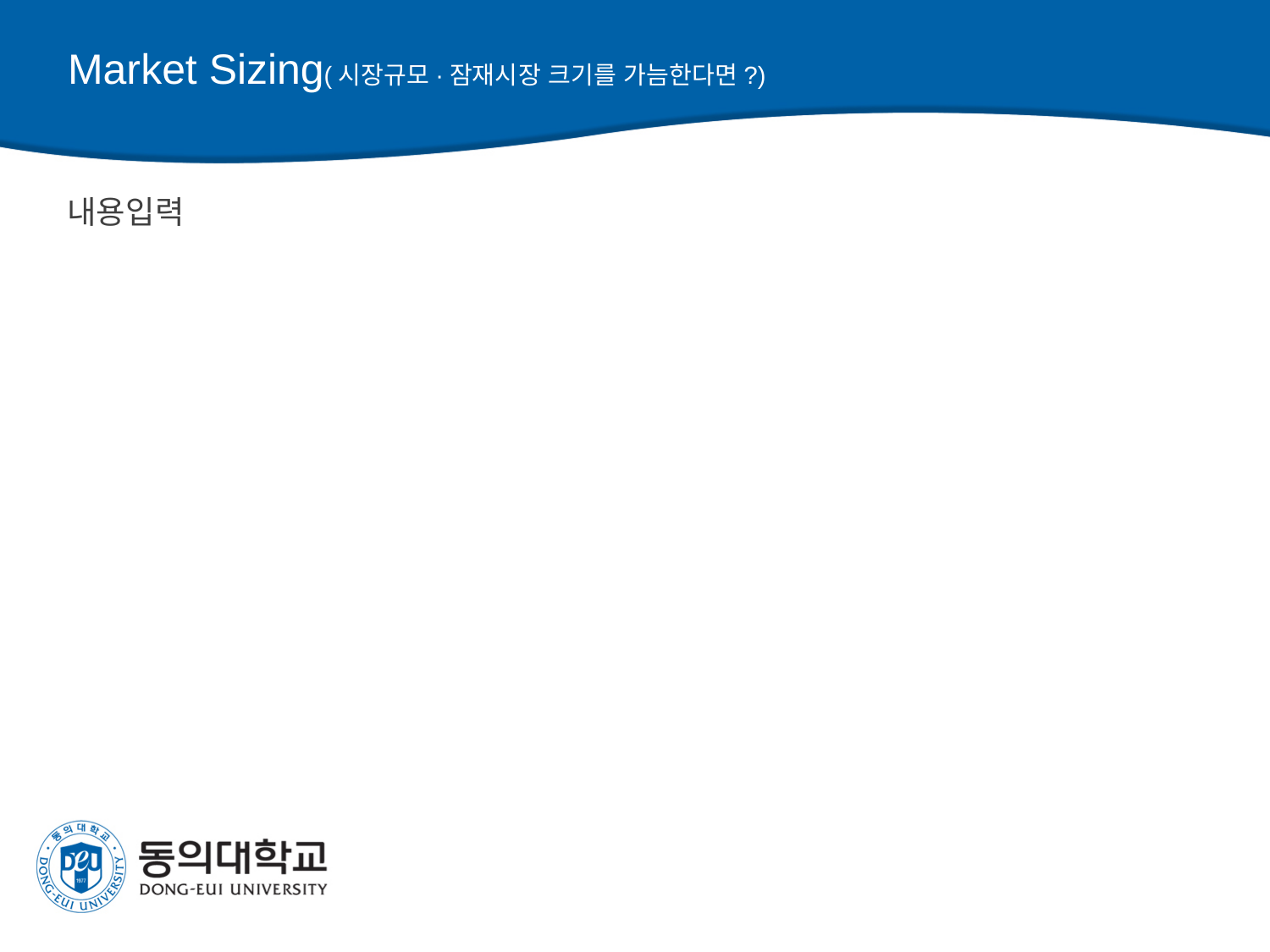

시장 규모(3개년 정도)를 작성해 주시고,
그 근거를 제시 바랍니다.

그리고 시장이 포화상태 인지?
시장형성 상태인지를 기재하시기 바랍니다.
# Market Sizing(시장규모·잠재시장 크기를 가늠한다면?)
내용입력